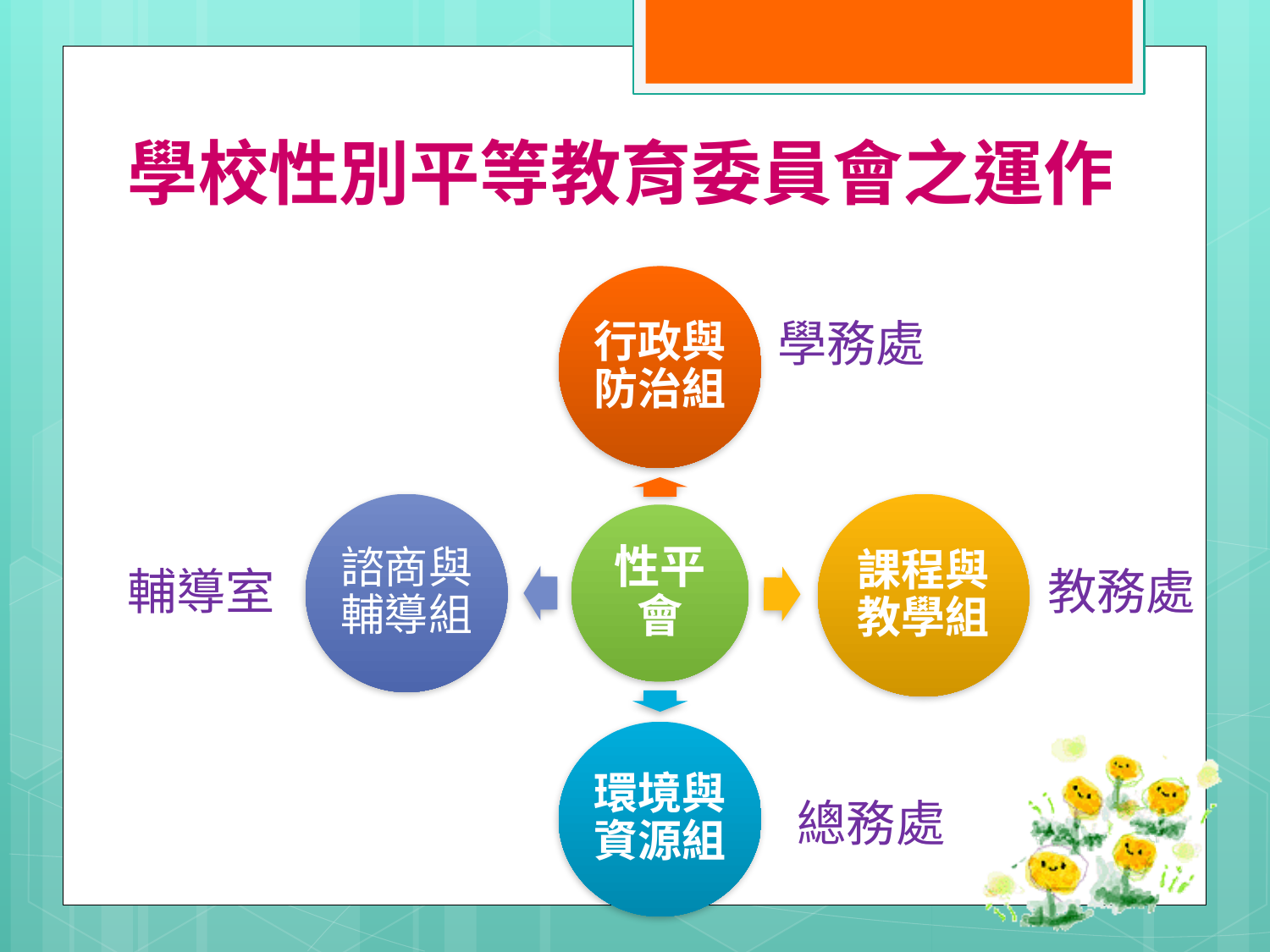

# 學校性別平等教育委員會之運作
性平會

行政與防治組

課程與教學組

環境與資源組

諮商與輔導組
學務處
輔導室
教務處
總務處